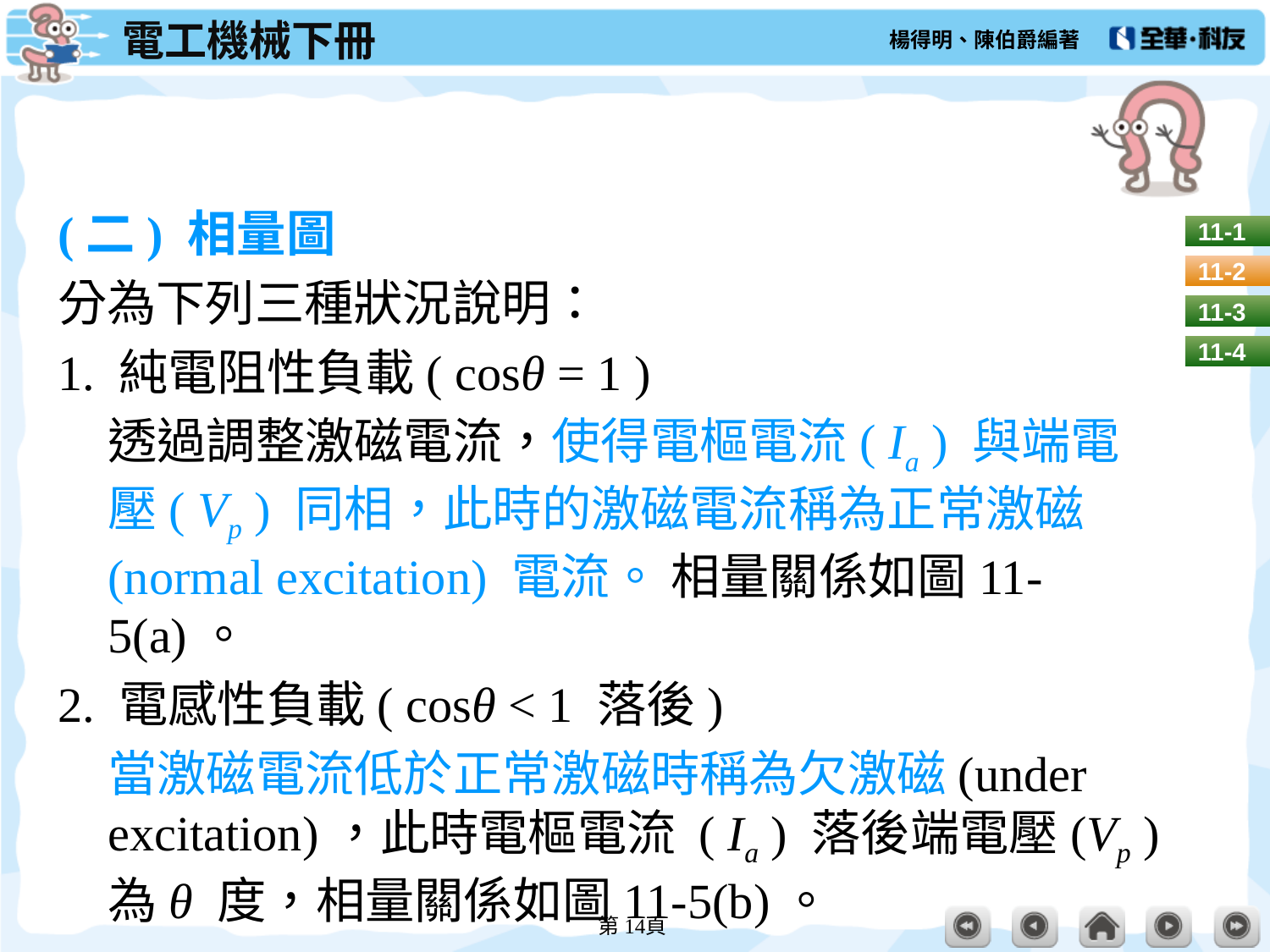

#
(二) 相量圖
分為下列三種狀況說明：
1. 純電阻性負載( cosθ = 1 )
透過調整激磁電流，使得電樞電流( Ia ) 與端電壓( Vp ) 同相，此時的激磁電流稱為正常激磁(normal excitation) 電流。 相量關係如圖11-5(a)。
2. 電感性負載( cosθ < 1 落後)
當激磁電流低於正常激磁時稱為欠激磁(under excitation)，此時電樞電流 ( Ia ) 落後端電壓(Vp ) 為θ 度，相量關係如圖11-5(b)。